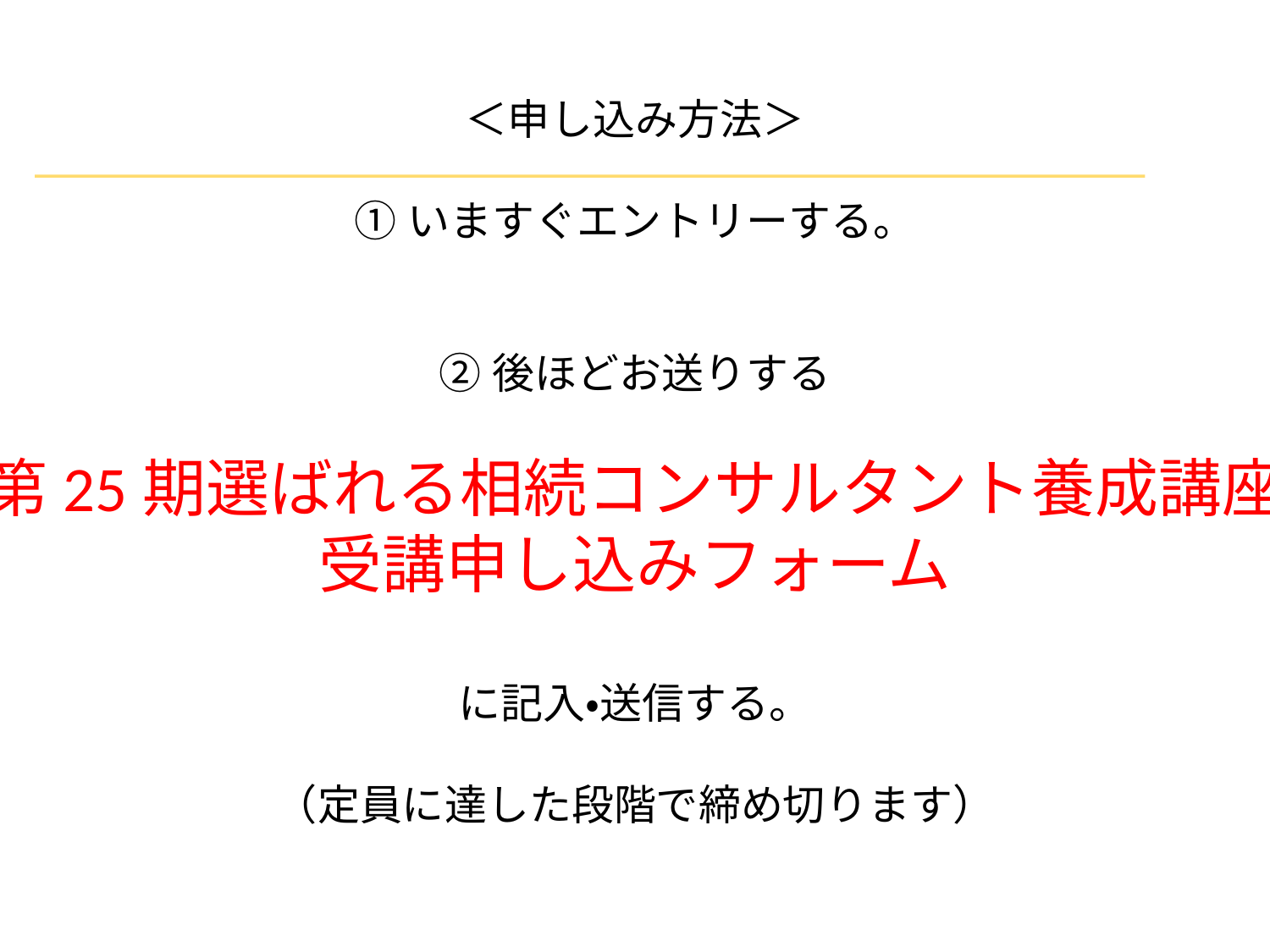

＜申し込み方法＞

①いますぐエントリーする。

②後ほどお送りする

第25期選ばれる相続コンサルタント養成講座
受講申し込みフォーム

に記入・送信する。

（定員に達した段階で締め切ります）